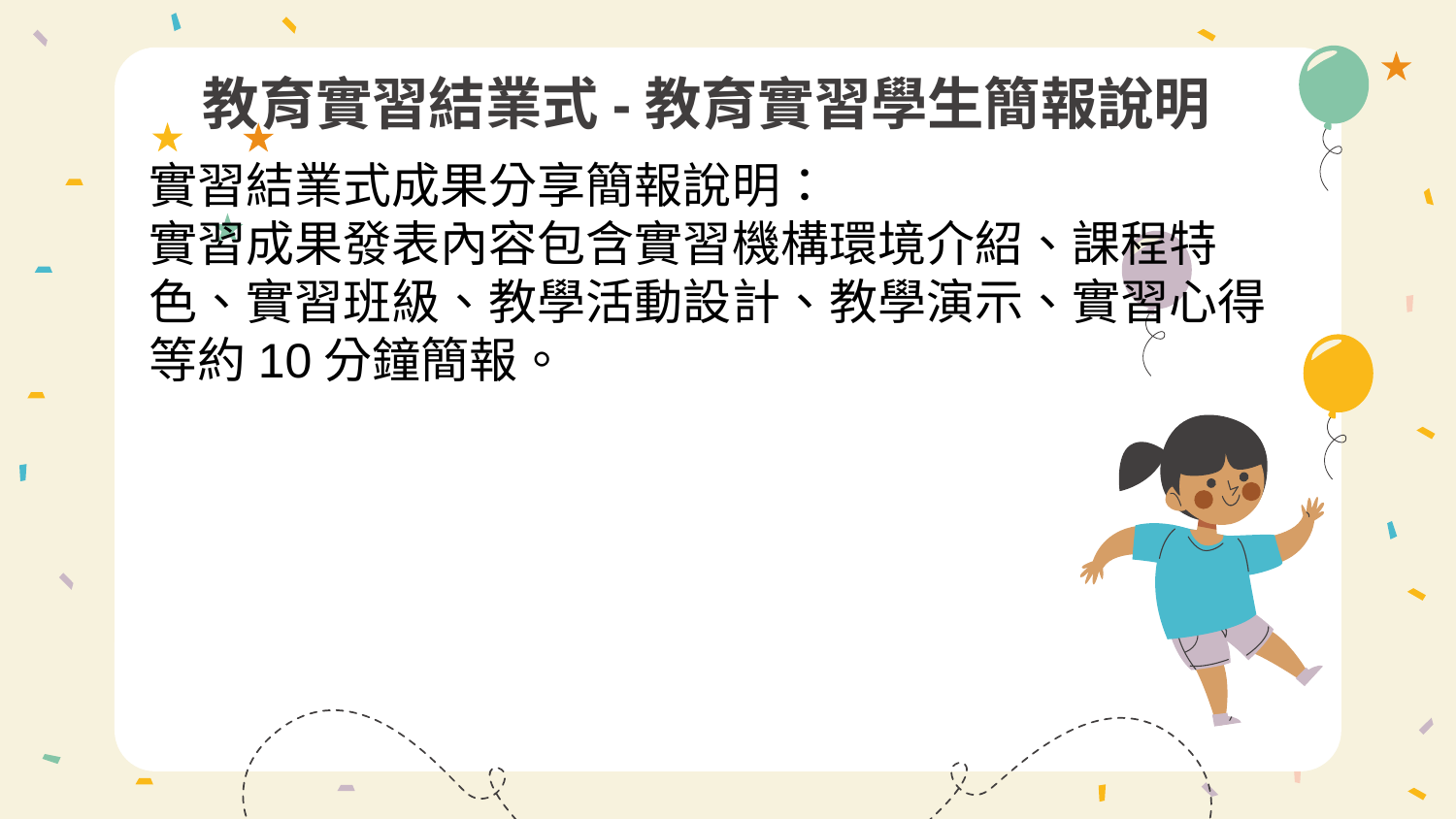

教育實習結業式-教育實習學生簡報說明
實習結業式成果分享簡報說明：
實習成果發表內容包含實習機構環境介紹、課程特色、實習班級、教學活動設計、教學演示、實習心得等約10分鐘簡報。